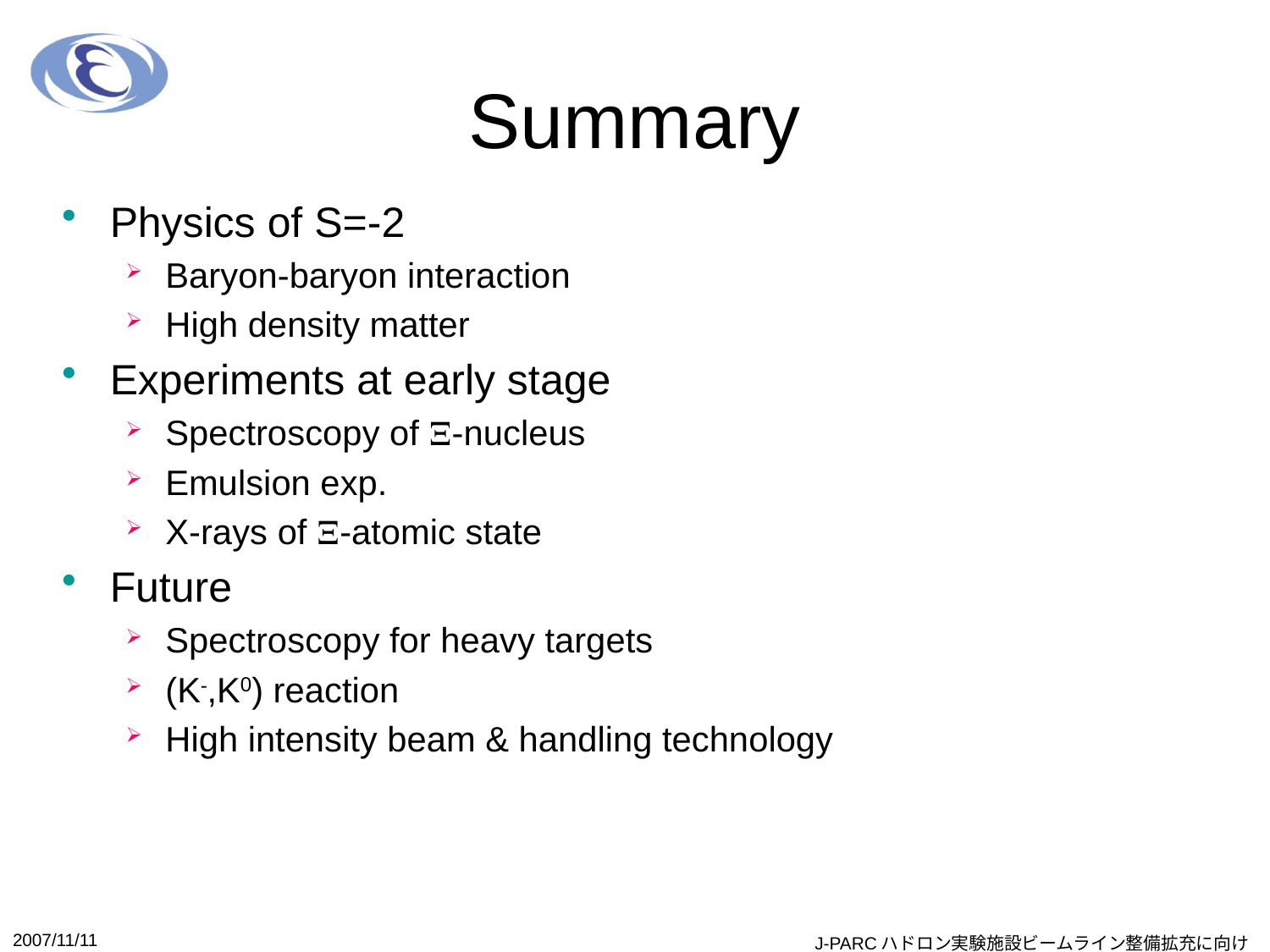

# Summary
Physics of S=-2
Baryon-baryon interaction
High density matter
Experiments at early stage
Spectroscopy of Ξ-nucleus
Emulsion exp.
X-rays of Ξ-atomic state
Future
Spectroscopy for heavy targets
(K−,K0) reaction
High intensity beam & handling technology

2007/11/11
J-PARCハドロン実験施設ビームライン整備拡充に向けて